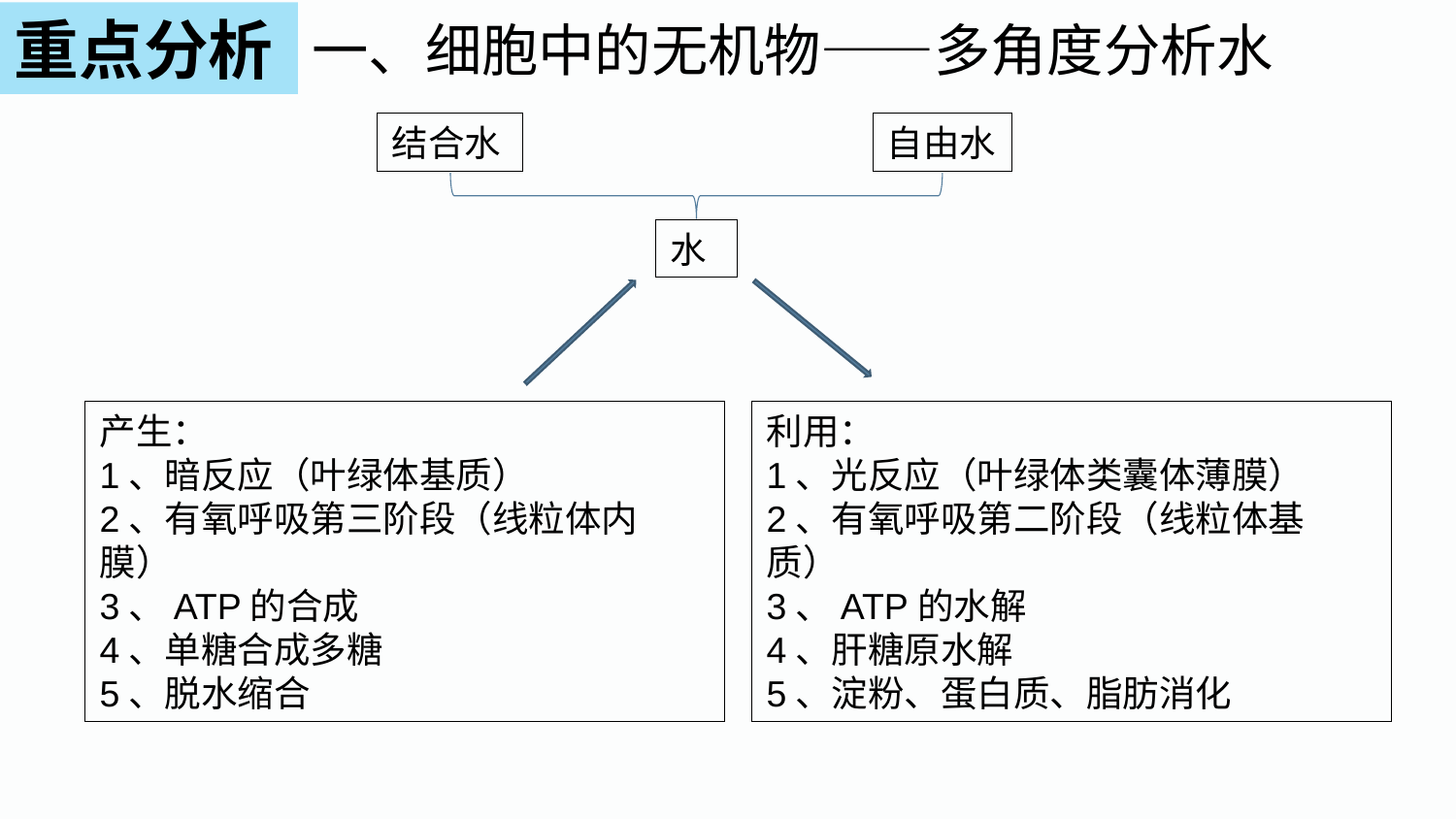

重点分析
一、细胞中的无机物——多角度分析水
结合水
自由水
水

产生：
1、暗反应（叶绿体基质）
2、有氧呼吸第三阶段（线粒体内膜）
3、ATP的合成
4、单糖合成多糖
5、脱水缩合
利用：
1、光反应（叶绿体类囊体薄膜）
2、有氧呼吸第二阶段（线粒体基质）
3、ATP的水解
4、肝糖原水解
5、淀粉、蛋白质、脂肪消化